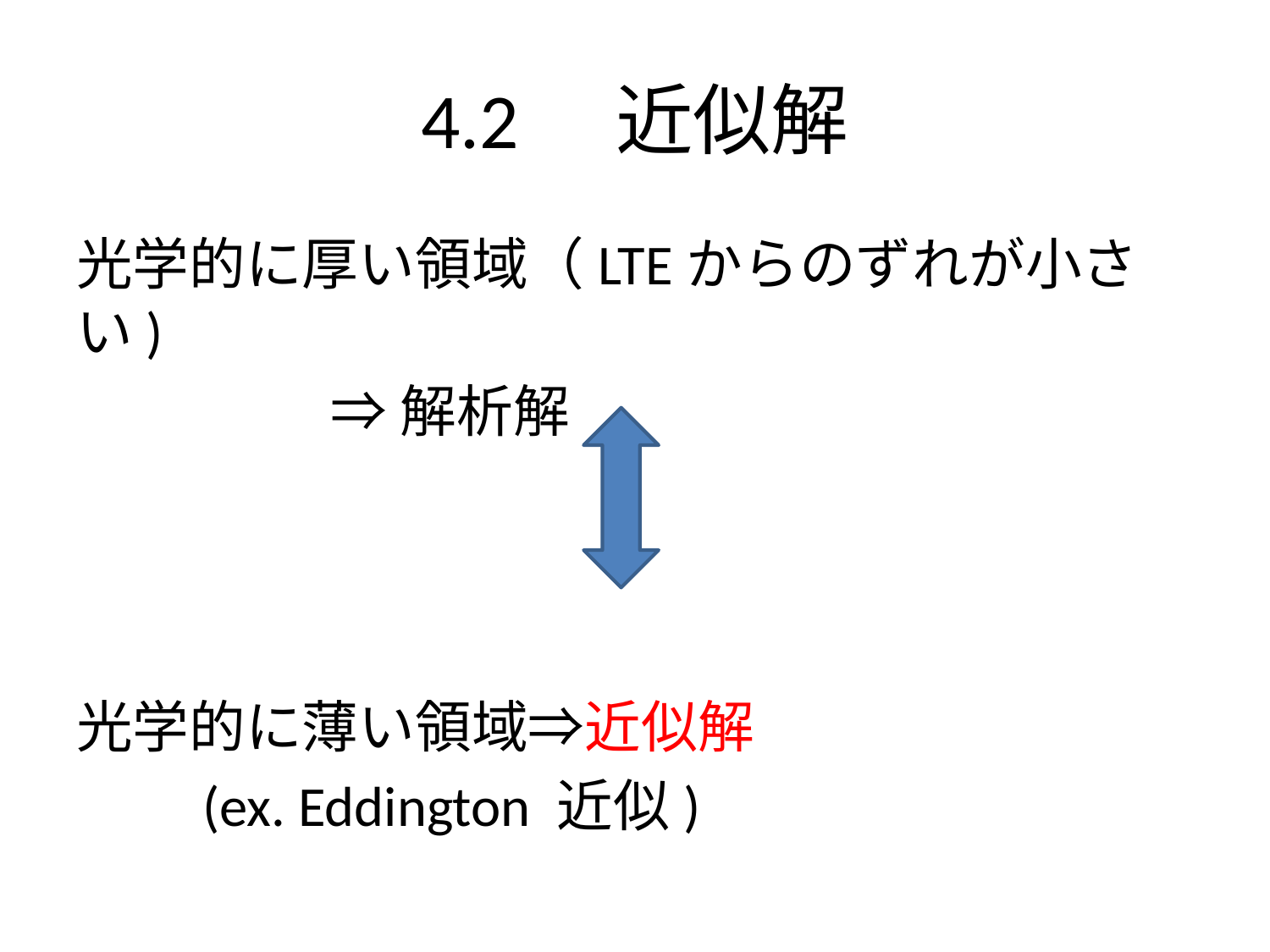

# 4.2　近似解
光学的に厚い領域（LTEからのずれが小さい)
		⇒解析解

光学的に薄い領域⇒近似解
　　(ex. Eddington 近似)